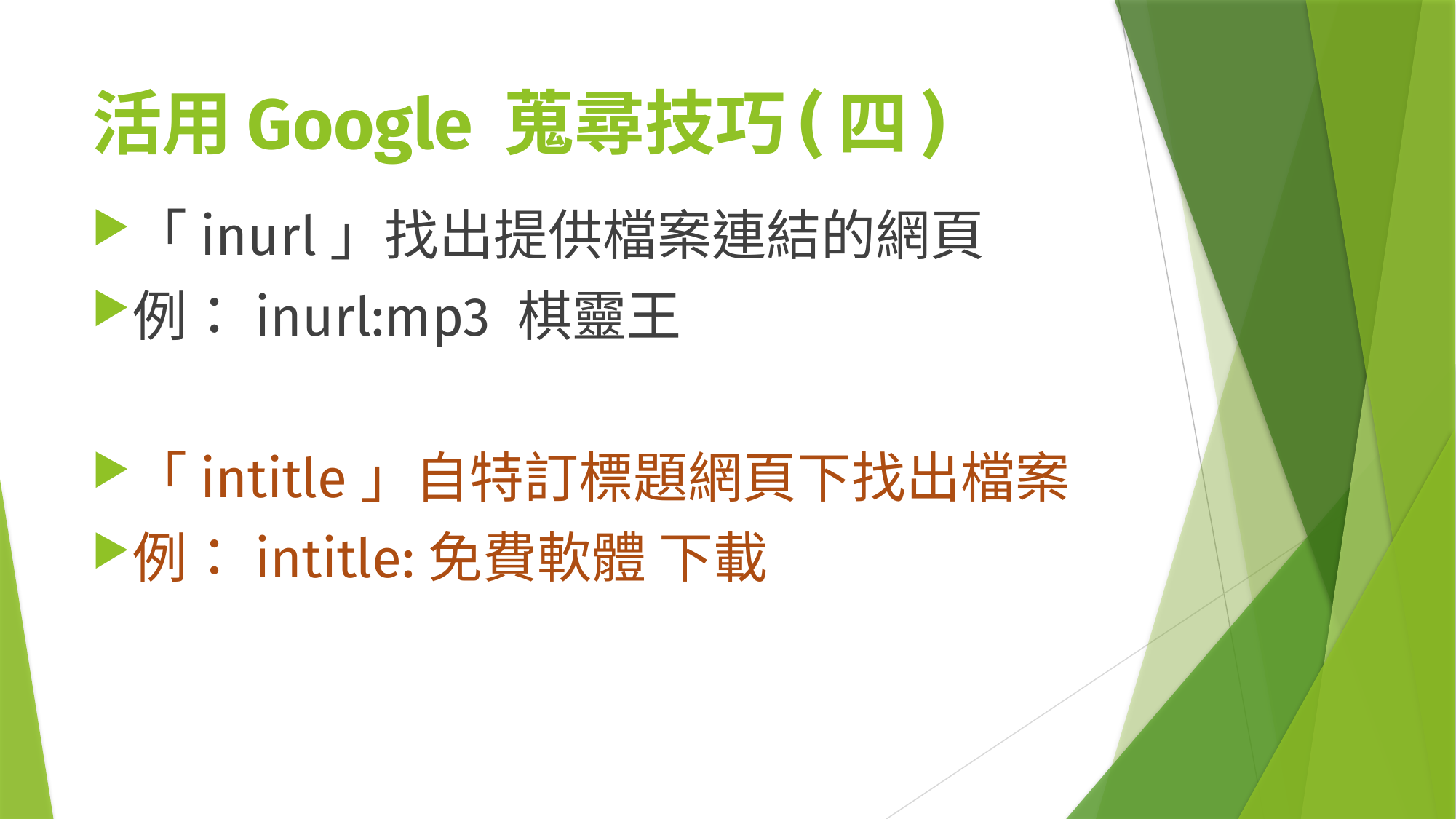

# 活用Google 蒐尋技巧(四)
「inurl」找出提供檔案連結的網頁
例：inurl:mp3 棋靈王

「intitle」自特訂標題網頁下找出檔案
例：intitle:免費軟體 下載